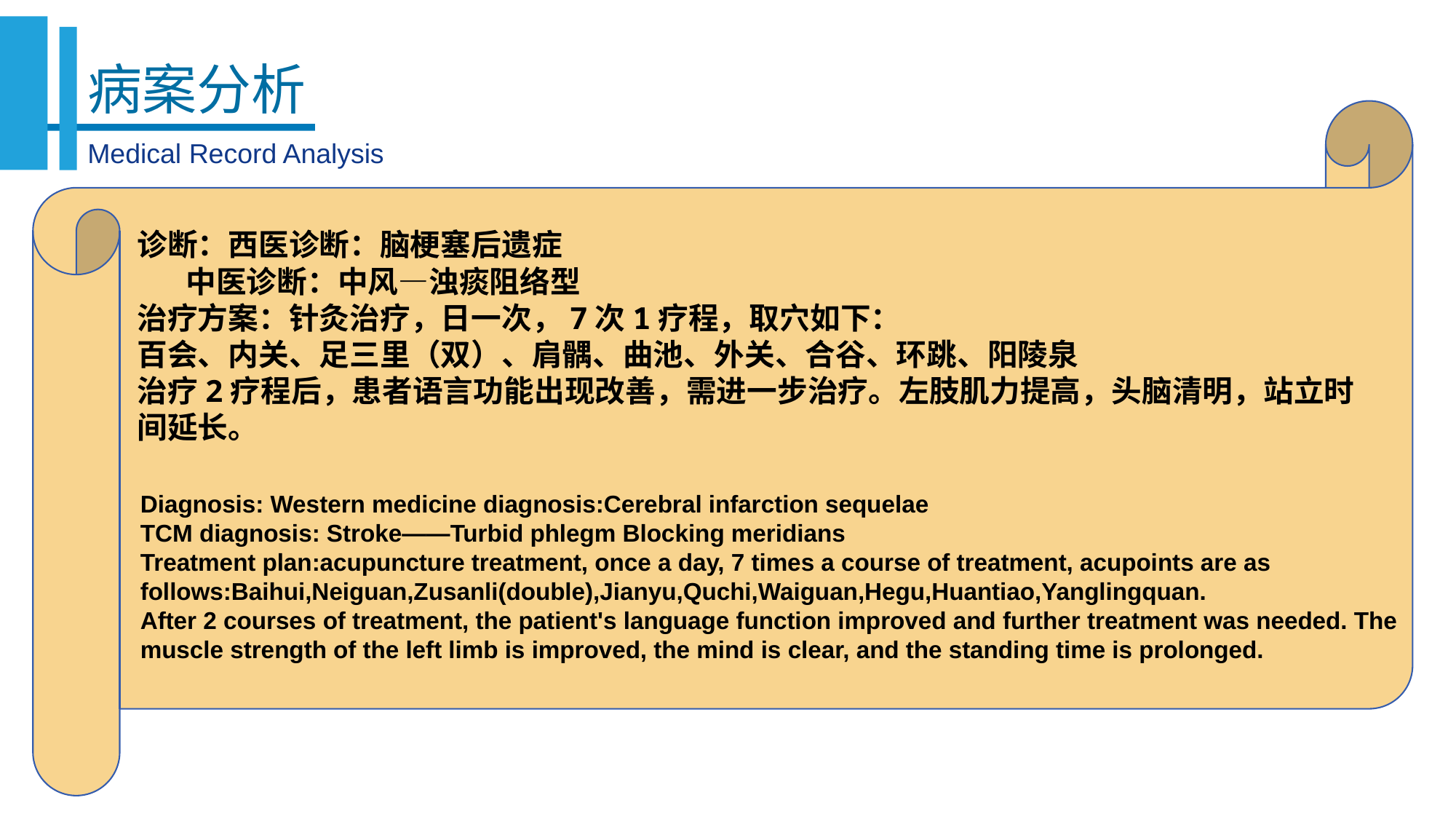

病案分析

诊断：西医诊断：脑梗塞后遗症
      中医诊断：中风—浊痰阻络型
治疗方案：针灸治疗，日一次，7次1疗程，取穴如下：
百会、内关、足三里（双）、肩髃、曲池、外关、合谷、环跳、阳陵泉
治疗2疗程后，患者语言功能出现改善，需进一步治疗。左肢肌力提高，头脑清明，站立时间延长。
Medical Record Analysis

天有
三宝
Diagnosis: Western medicine diagnosis:Cerebral infarction sequelae
TCM diagnosis: Stroke——Turbid phlegm Blocking meridians
Treatment plan:acupuncture treatment, once a day, 7 times a course of treatment, acupoints are as follows:Baihui,Neiguan,Zusanli(double),Jianyu,Quchi,Waiguan,Hegu,Huantiao,Yanglingquan.
After 2 courses of treatment, the patient's language function improved and further treatment was needed. The muscle strength of the left limb is improved, the mind is clear, and the standing time is prolonged.